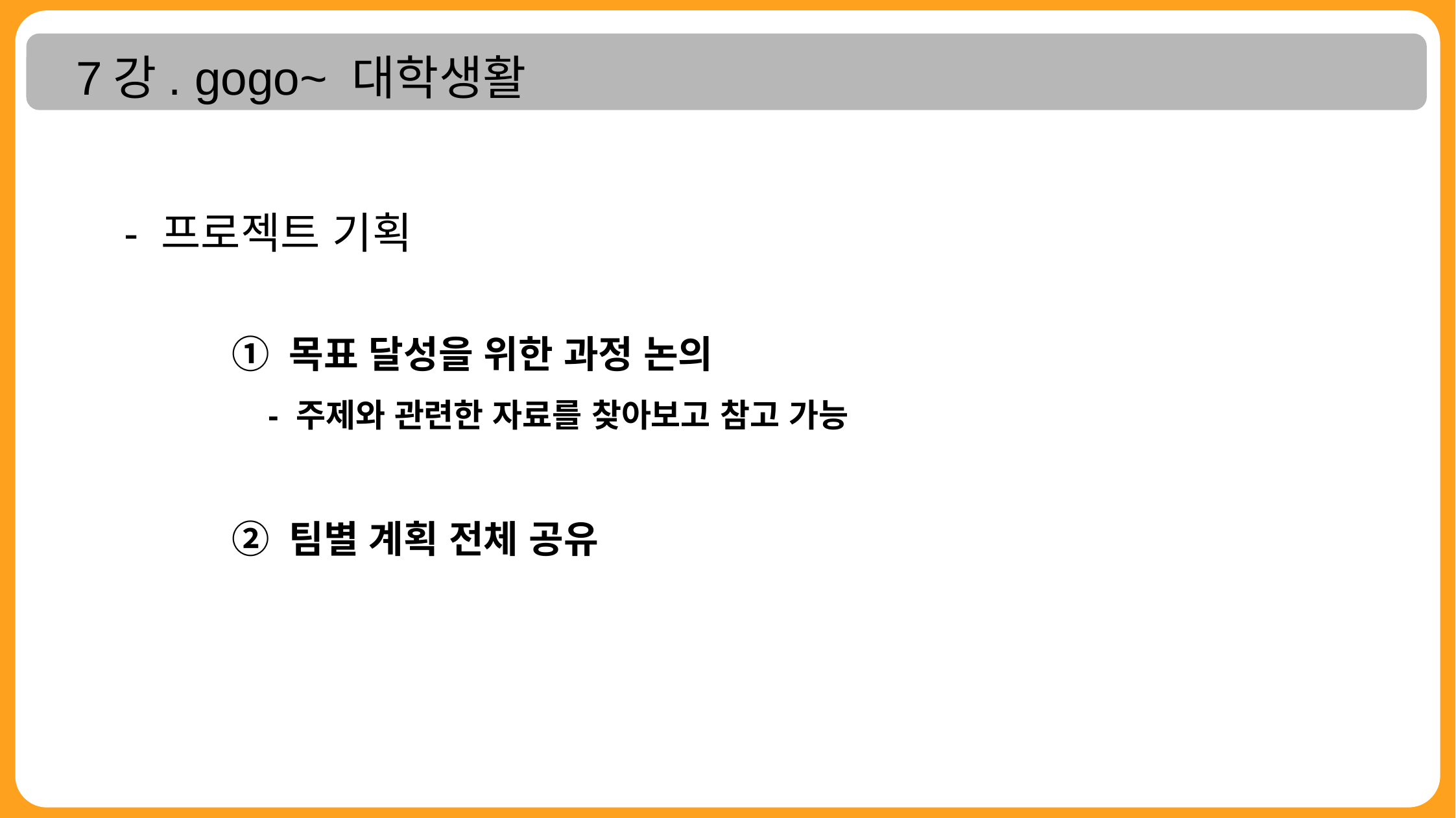

7강. gogo~ 대학생활
- 프로젝트 기획

① 목표 달성을 위한 과정 논의
    - 주제와 관련한 자료를 찾아보고 참고 가능

② 팀별 계획 전체 공유